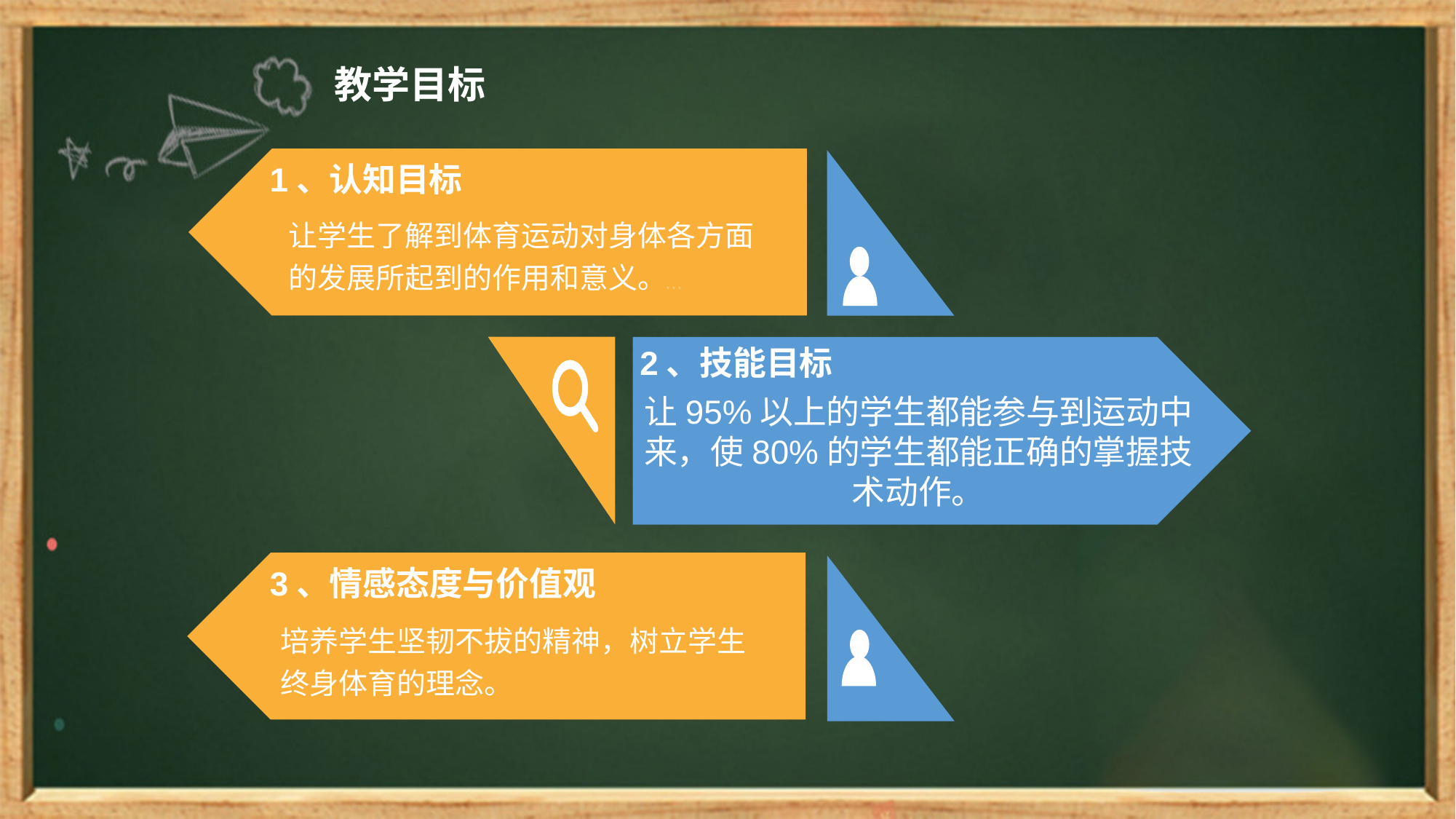

教学目标

1、认知目标

让学生了解到体育运动对身体各方面的发展所起到的作用和意义。。。。

让95%以上的学生都能参与到运动中来，使80%的学生都能正确的掌握技术动作。
2、技能目标

3、情感态度与价值观

培养学生坚韧不拔的精神，树立学生终身体育的理念。